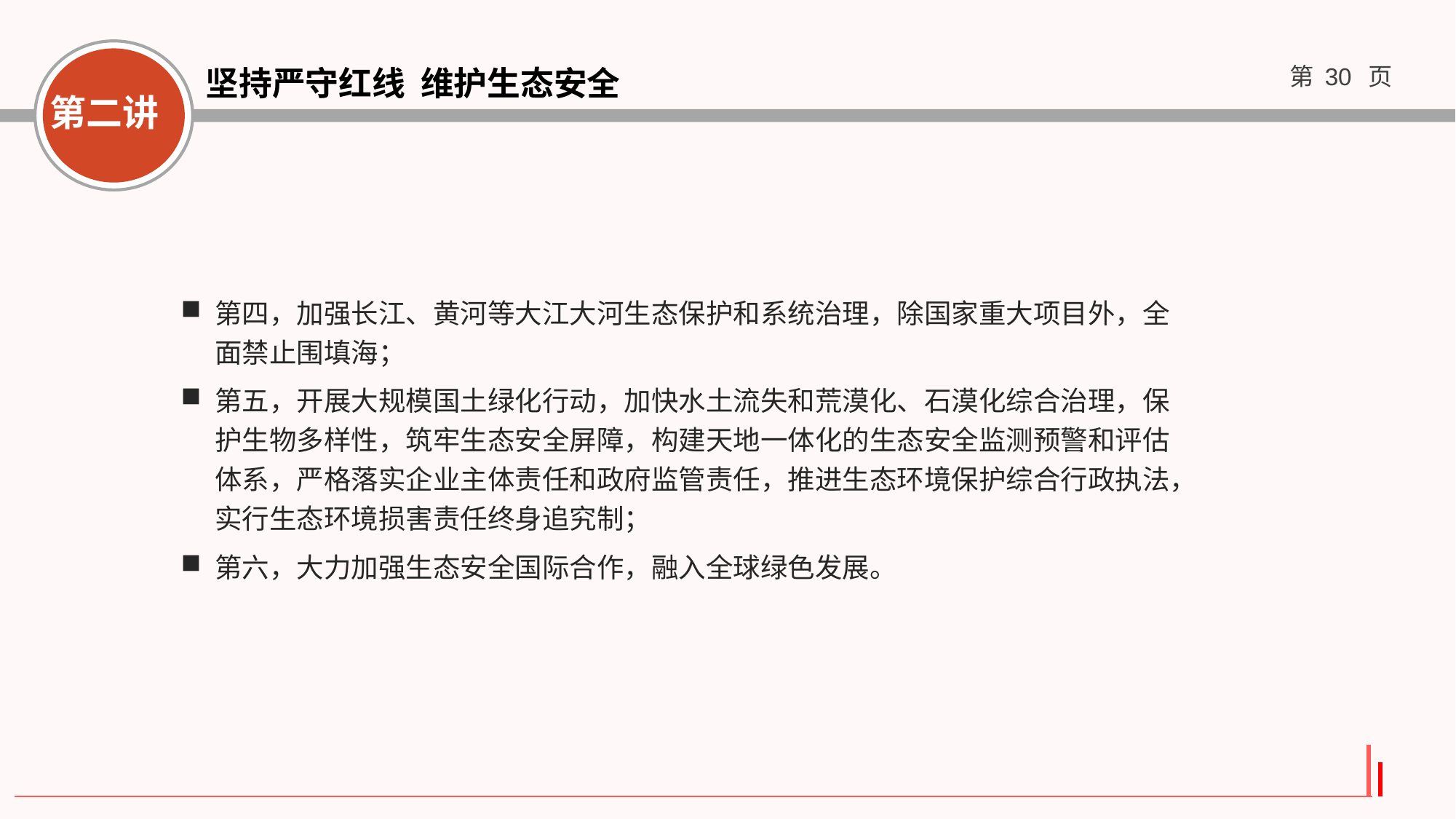

第四，加强长江、黄河等大江大河生态保护和系统治理，除国家重大项目外，全面禁止围填海；
第五，开展大规模国土绿化行动，加快水土流失和荒漠化、石漠化综合治理，保护生物多样性，筑牢生态安全屏障，构建天地一体化的生态安全监测预警和评估体系，严格落实企业主体责任和政府监管责任，推进生态环境保护综合行政执法，实行生态环境损害责任终身追究制；
第六，大力加强生态安全国际合作，融入全球绿色发展。